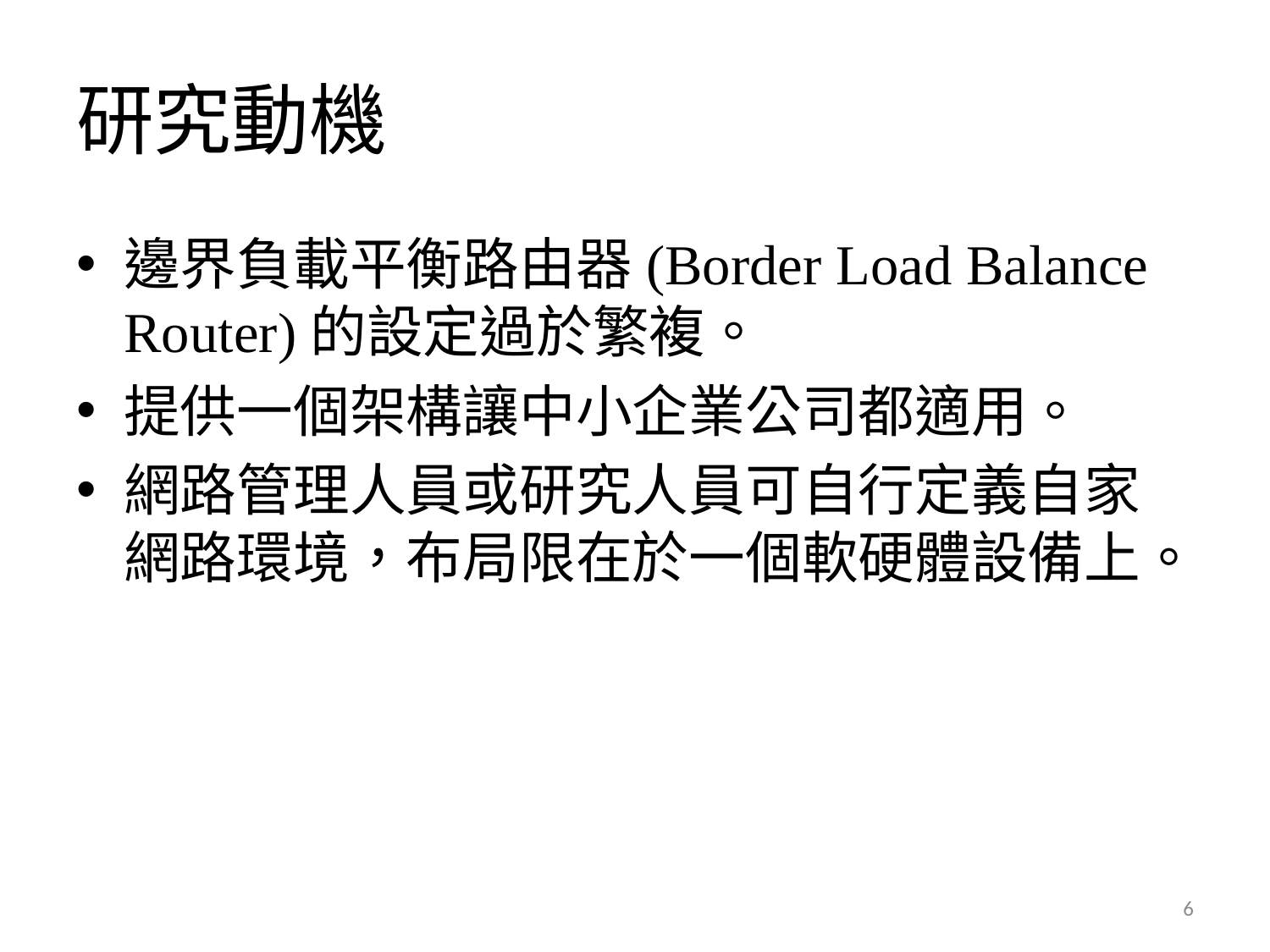

# 研究動機
邊界負載平衡路由器(Border Load Balance Router)的設定過於繁複。
提供一個架構讓中小企業公司都適用。
網路管理人員或研究人員可自行定義自家網路環境，布局限在於一個軟硬體設備上。

6